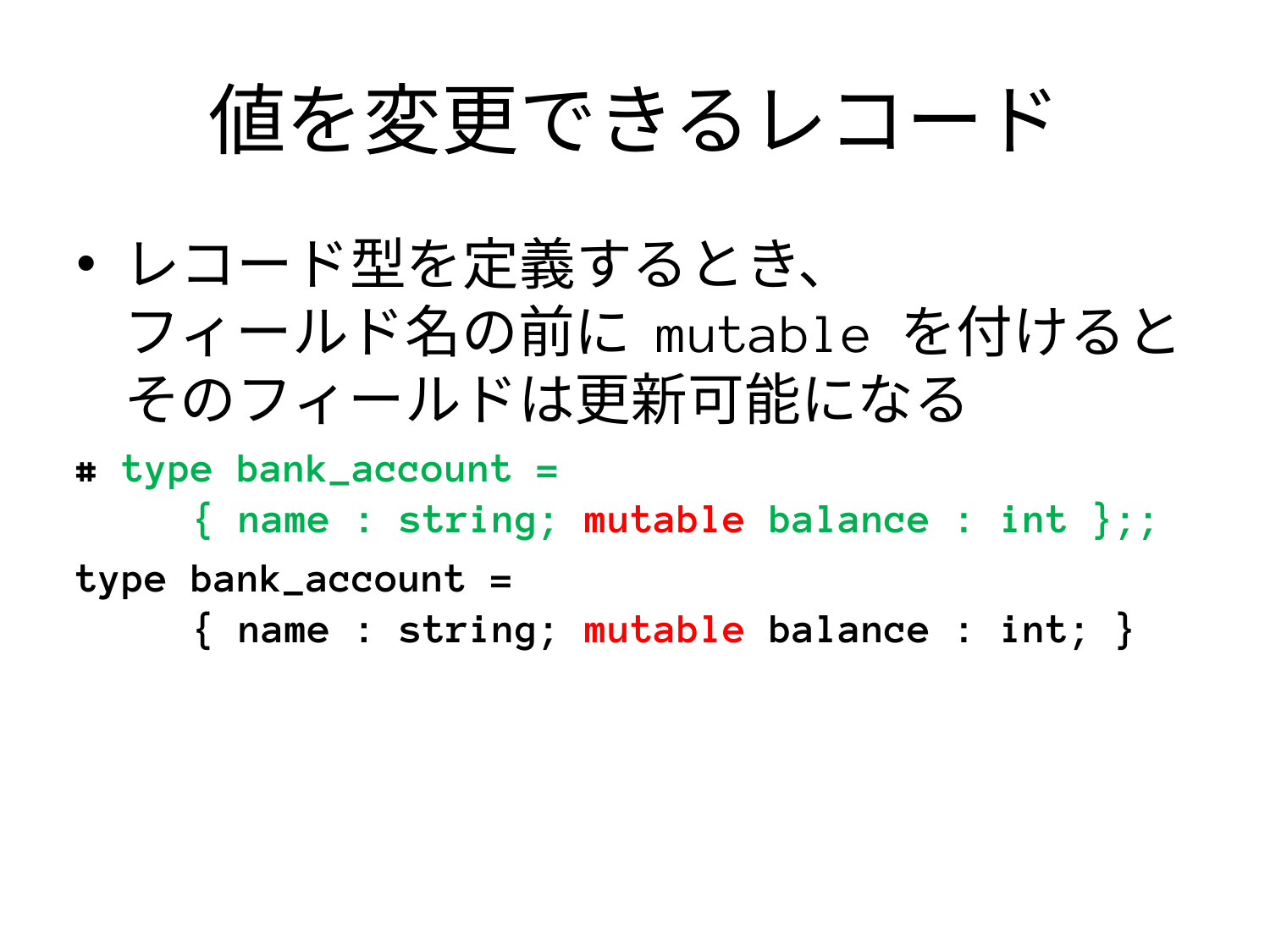

# 値を変更できるレコード
レコード型を定義するとき、
フィールド名の前に mutable を付けると
そのフィールドは更新可能になる
# type bank_account = { name : string; mutable balance : int };;
type bank_account =
   { name : string; mutable balance : int; }